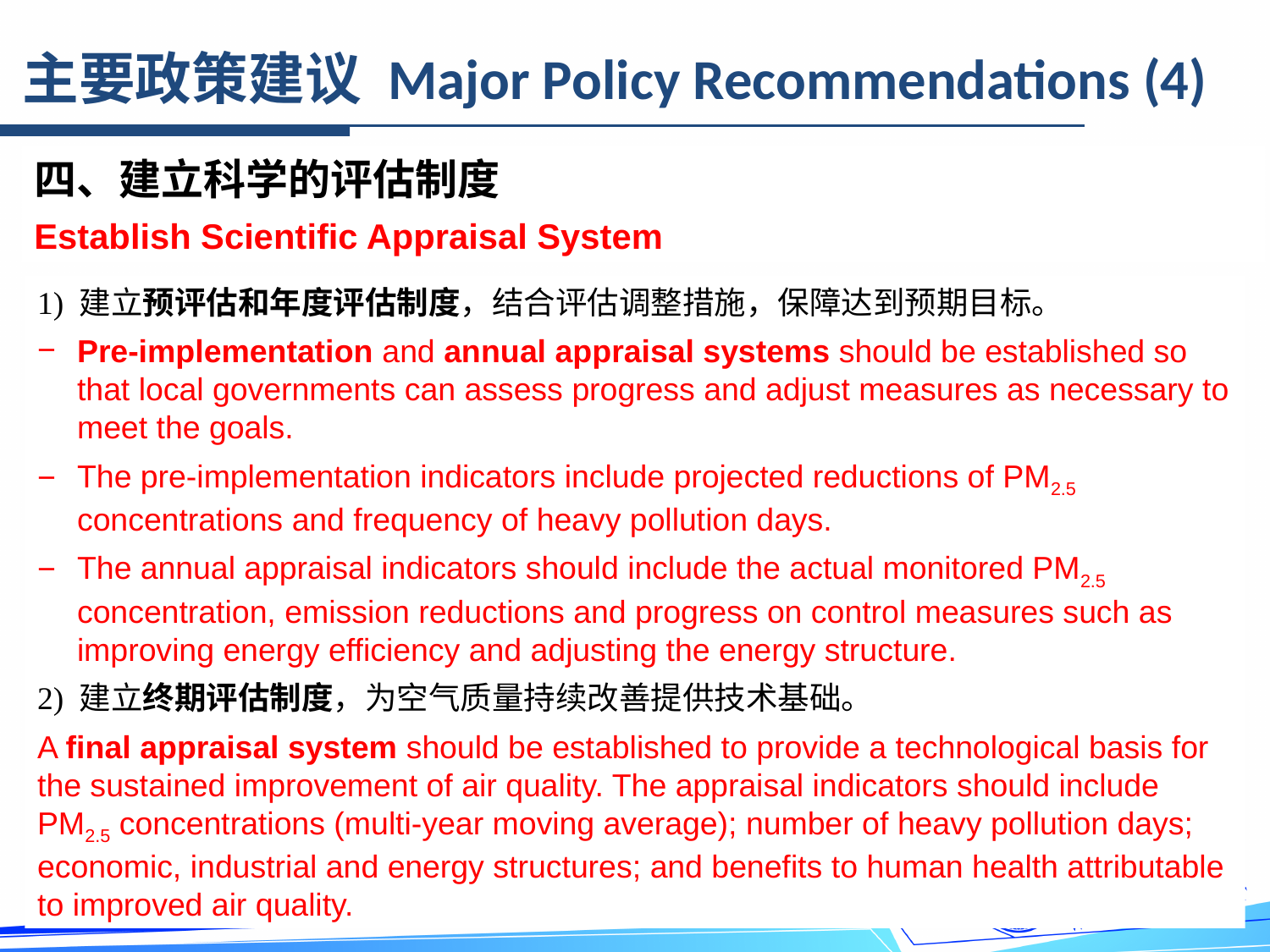

主要政策建议 Major Policy Recommendations (4)
四、建立科学的评估制度
Establish Scientific Appraisal System
1) 建立预评估和年度评估制度，结合评估调整措施，保障达到预期目标。
Pre-implementation and annual appraisal systems should be established so that local governments can assess progress and adjust measures as necessary to meet the goals.
The pre-implementation indicators include projected reductions of PM2.5 concentrations and frequency of heavy pollution days.
The annual appraisal indicators should include the actual monitored PM2.5 concentration, emission reductions and progress on control measures such as improving energy efficiency and adjusting the energy structure.
2) 建立终期评估制度，为空气质量持续改善提供技术基础。
A final appraisal system should be established to provide a technological basis for the sustained improvement of air quality. The appraisal indicators should include PM2.5 concentrations (multi-year moving average); number of heavy pollution days; economic, industrial and energy structures; and benefits to human health attributable to improved air quality.